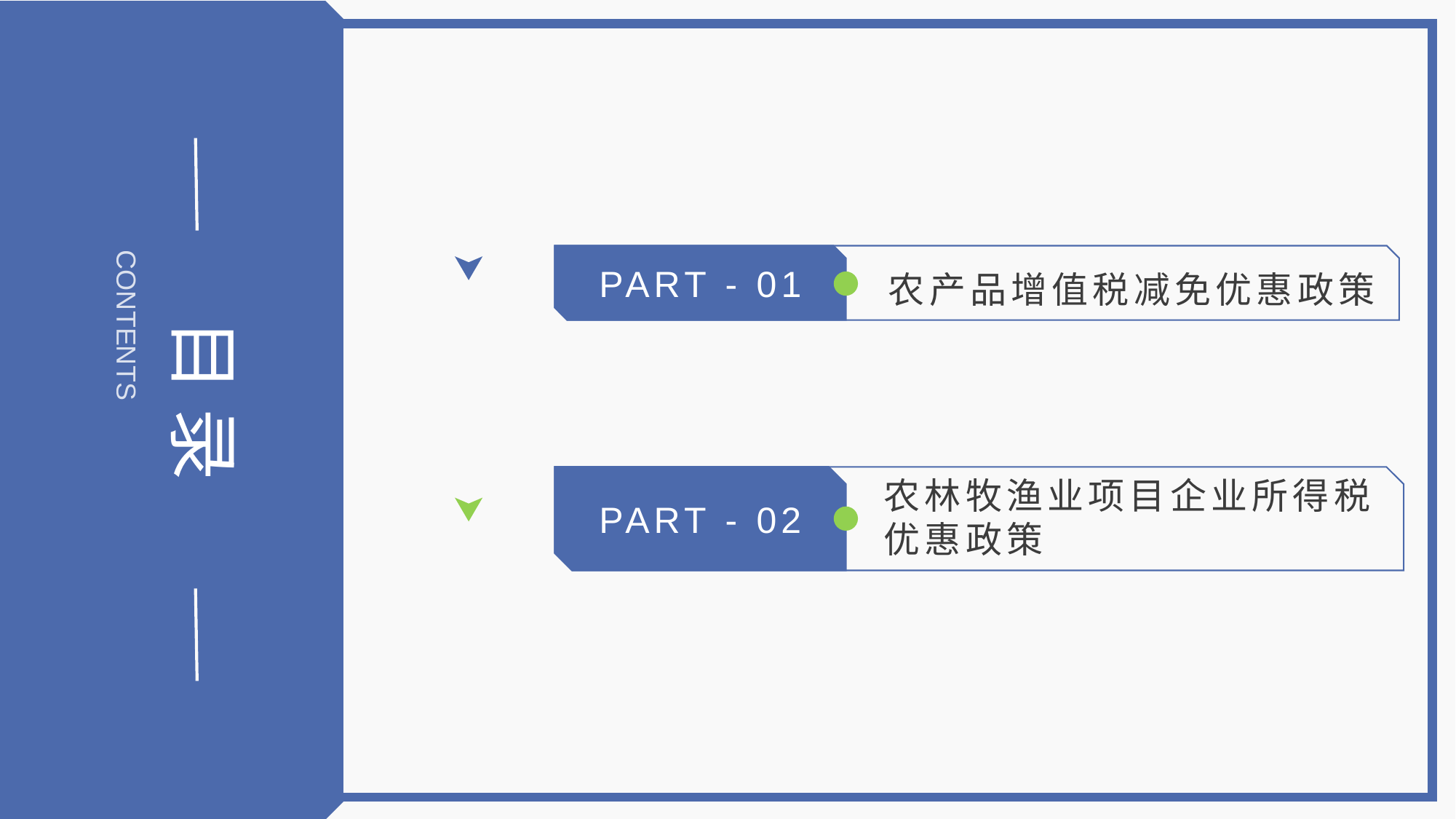

PART - 01

农产品增值税减免优惠政策

目 录
CONTENTS
PART - 02
农林牧渔业项目企业所得税优惠政策